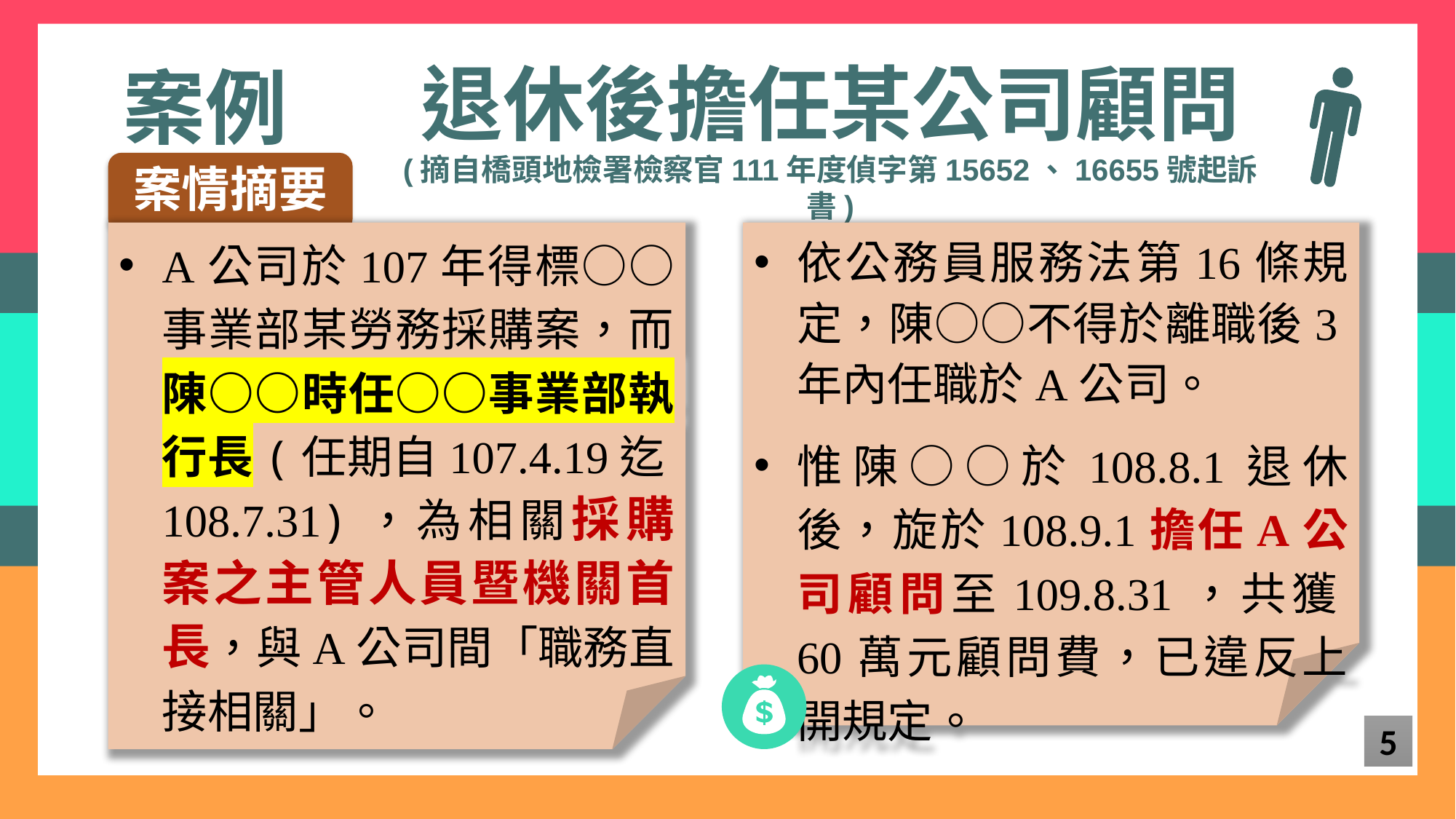

退休後擔任某公司顧問
(摘自橋頭地檢署檢察官111年度偵字第15652、16655號起訴書)
案例

案情摘要
A公司於107年得標○○事業部某勞務採購案，而陳○○時任○○事業部執行長(任期自107.4.19迄108.7.31)，為相關採購案之主管人員暨機關首長，與A公司間「職務直接相關」。
依公務員服務法第16條規定，陳○○不得於離職後3年內任職於A公司。
惟陳○○於108.8.1退休後，旋於108.9.1擔任A公司顧問至109.8.31，共獲60萬元顧問費，已違反上開規定。

5